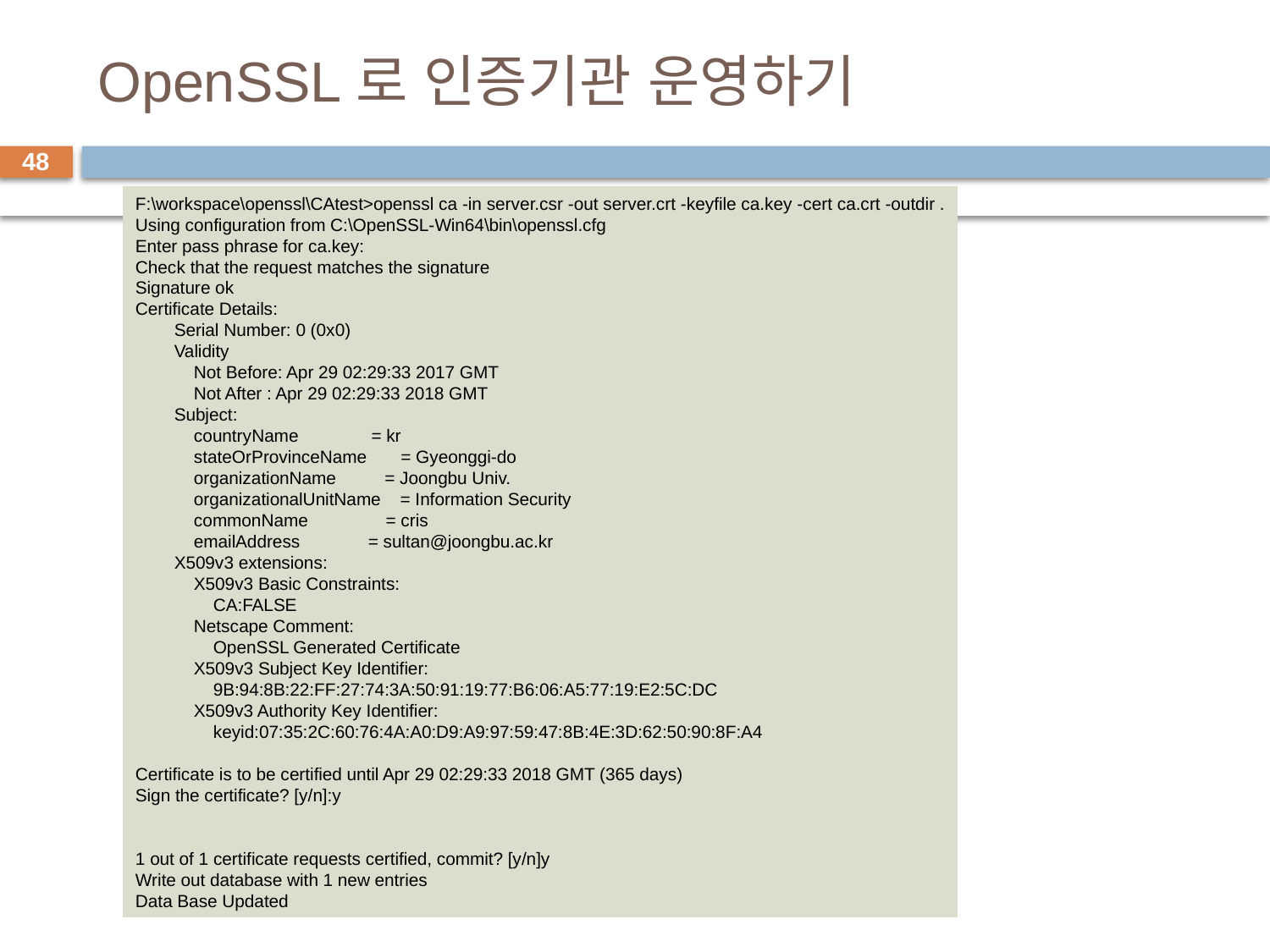

# OpenSSL로 인증기관 운영하기
48
F:\workspace\openssl\CAtest>openssl ca -in server.csr -out server.crt -keyfile ca.key -cert ca.crt -outdir .
Using configuration from C:\OpenSSL-Win64\bin\openssl.cfg
Enter pass phrase for ca.key:
Check that the request matches the signature
Signature ok
Certificate Details:
        Serial Number: 0 (0x0)
        Validity
            Not Before: Apr 29 02:29:33 2017 GMT
            Not After : Apr 29 02:29:33 2018 GMT
        Subject:
            countryName               = kr
            stateOrProvinceName       = Gyeonggi-do
            organizationName          = Joongbu Univ.
            organizationalUnitName    = Information Security
            commonName                = cris
            emailAddress              = sultan@joongbu.ac.kr
        X509v3 extensions:
            X509v3 Basic Constraints:
                CA:FALSE
            Netscape Comment:
                OpenSSL Generated Certificate
            X509v3 Subject Key Identifier:
                9B:94:8B:22:FF:27:74:3A:50:91:19:77:B6:06:A5:77:19:E2:5C:DC
            X509v3 Authority Key Identifier:
                keyid:07:35:2C:60:76:4A:A0:D9:A9:97:59:47:8B:4E:3D:62:50:90:8F:A4

Certificate is to be certified until Apr 29 02:29:33 2018 GMT (365 days)
Sign the certificate? [y/n]:y

1 out of 1 certificate requests certified, commit? [y/n]y
Write out database with 1 new entries
Data Base Updated